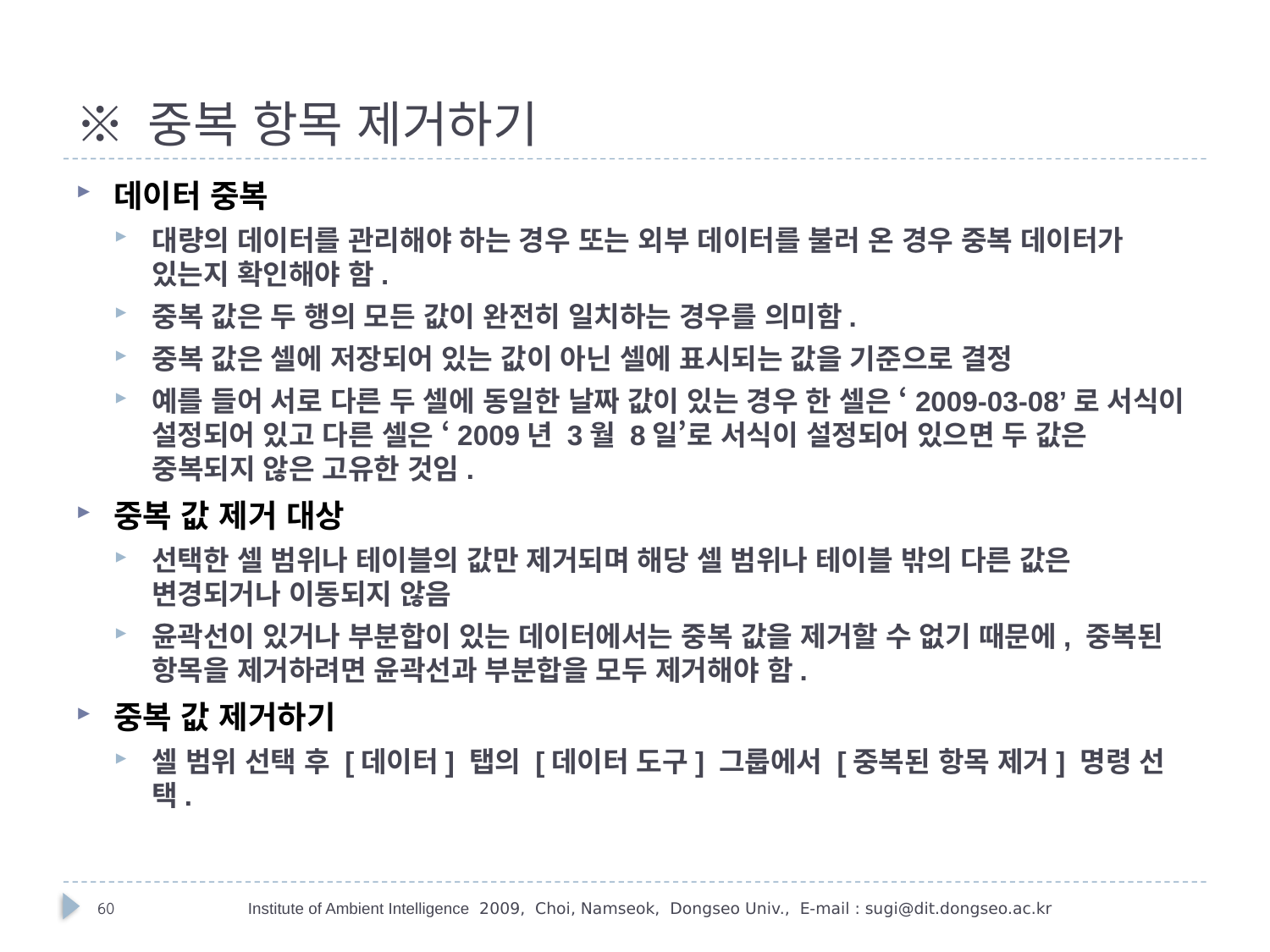

※ 중복 항목 제거하기
데이터 중복
대량의 데이터를 관리해야 하는 경우 또는 외부 데이터를 불러 온 경우 중복 데이터가 있는지 확인해야 함.
중복 값은 두 행의 모든 값이 완전히 일치하는 경우를 의미함.
중복 값은 셀에 저장되어 있는 값이 아닌 셀에 표시되는 값을 기준으로 결정
예를 들어 서로 다른 두 셀에 동일한 날짜 값이 있는 경우 한 셀은 ‘2009-03-08’로 서식이 설정되어 있고 다른 셀은 ‘2009년 3월 8일’로 서식이 설정되어 있으면 두 값은 중복되지 않은 고유한 것임.
중복 값 제거 대상
선택한 셀 범위나 테이블의 값만 제거되며 해당 셀 범위나 테이블 밖의 다른 값은 변경되거나 이동되지 않음
윤곽선이 있거나 부분합이 있는 데이터에서는 중복 값을 제거할 수 없기 때문에, 중복된 항목을 제거하려면 윤곽선과 부분합을 모두 제거해야 함.
중복 값 제거하기
셀 범위 선택 후 [데이터] 탭의 [데이터 도구] 그룹에서 [중복된 항목 제거] 명령 선택.